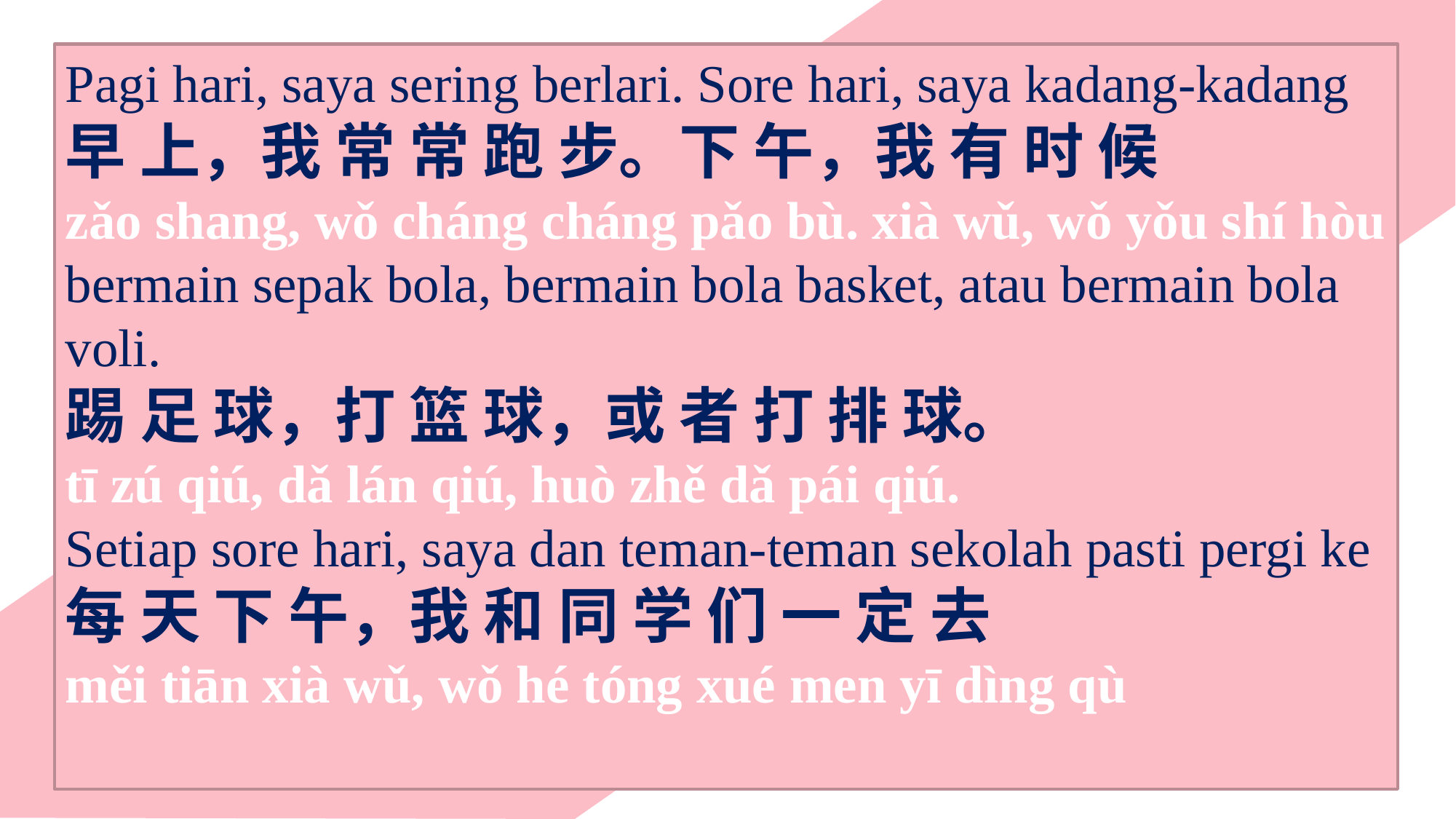

Pagi hari, saya sering berlari. Sore hari, saya kadang-kadang
早 上，我 常 常 跑 步。下 午，我 有 时 候
zǎo shang, wǒ cháng cháng pǎo bù. xià wǔ, wǒ yǒu shí hòu
bermain sepak bola, bermain bola basket, atau bermain bola voli.
踢 足 球，打 篮 球，或 者 打 排 球。
tī zú qiú, dǎ lán qiú, huò zhě dǎ pái qiú.
Setiap sore hari, saya dan teman-teman sekolah pasti pergi ke
每 天 下 午，我 和 同 学 们 一 定 去
měi tiān xià wǔ, wǒ hé tóng xué men yī dìng qù